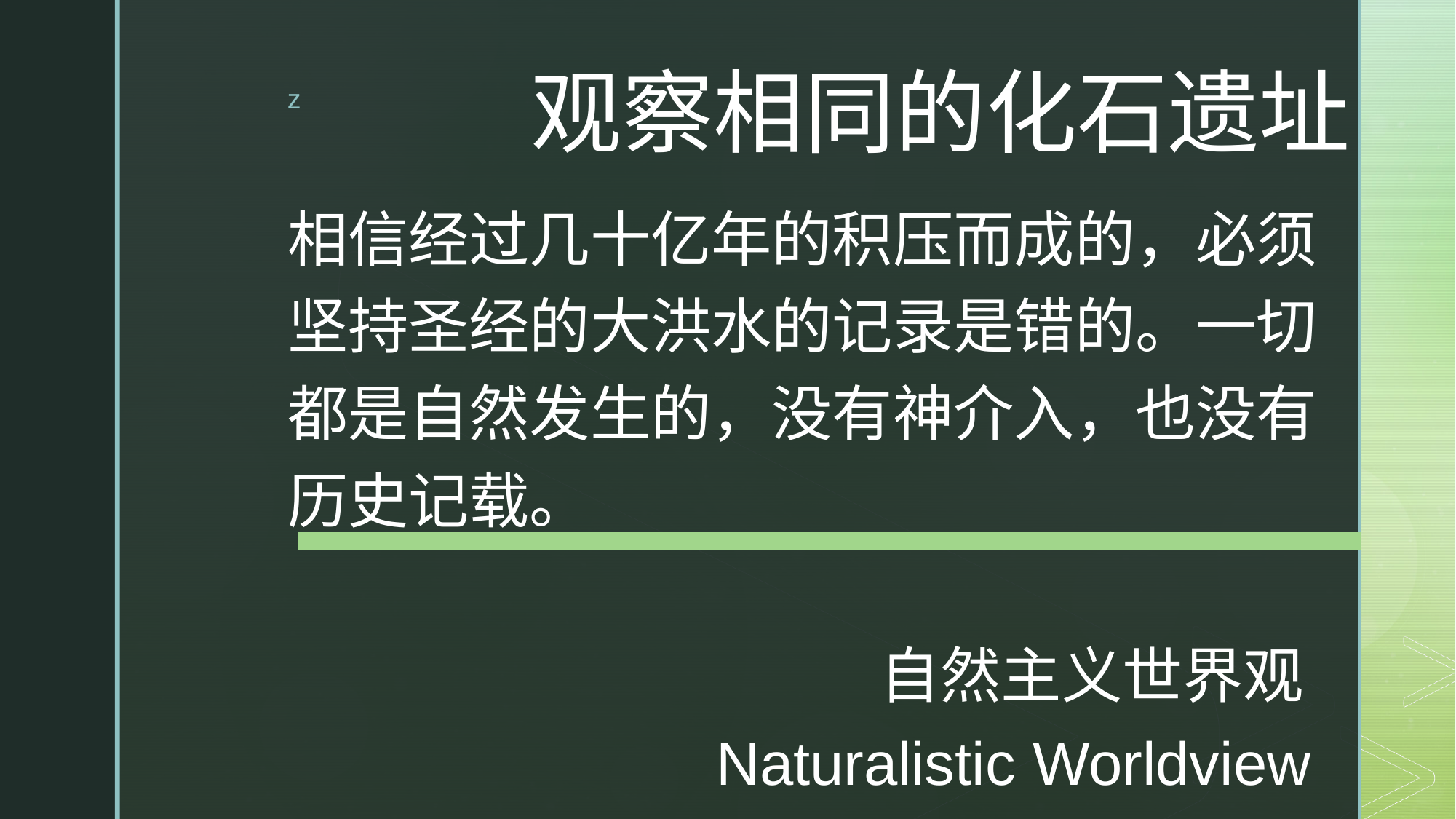

# 观察相同的化石遗址
相信经过几十亿年的积压而成的，必须坚持圣经的大洪水的记录是错的。一切都是自然发生的，没有神介入，也没有历史记载。

自然主义世界观
Naturalistic Worldview